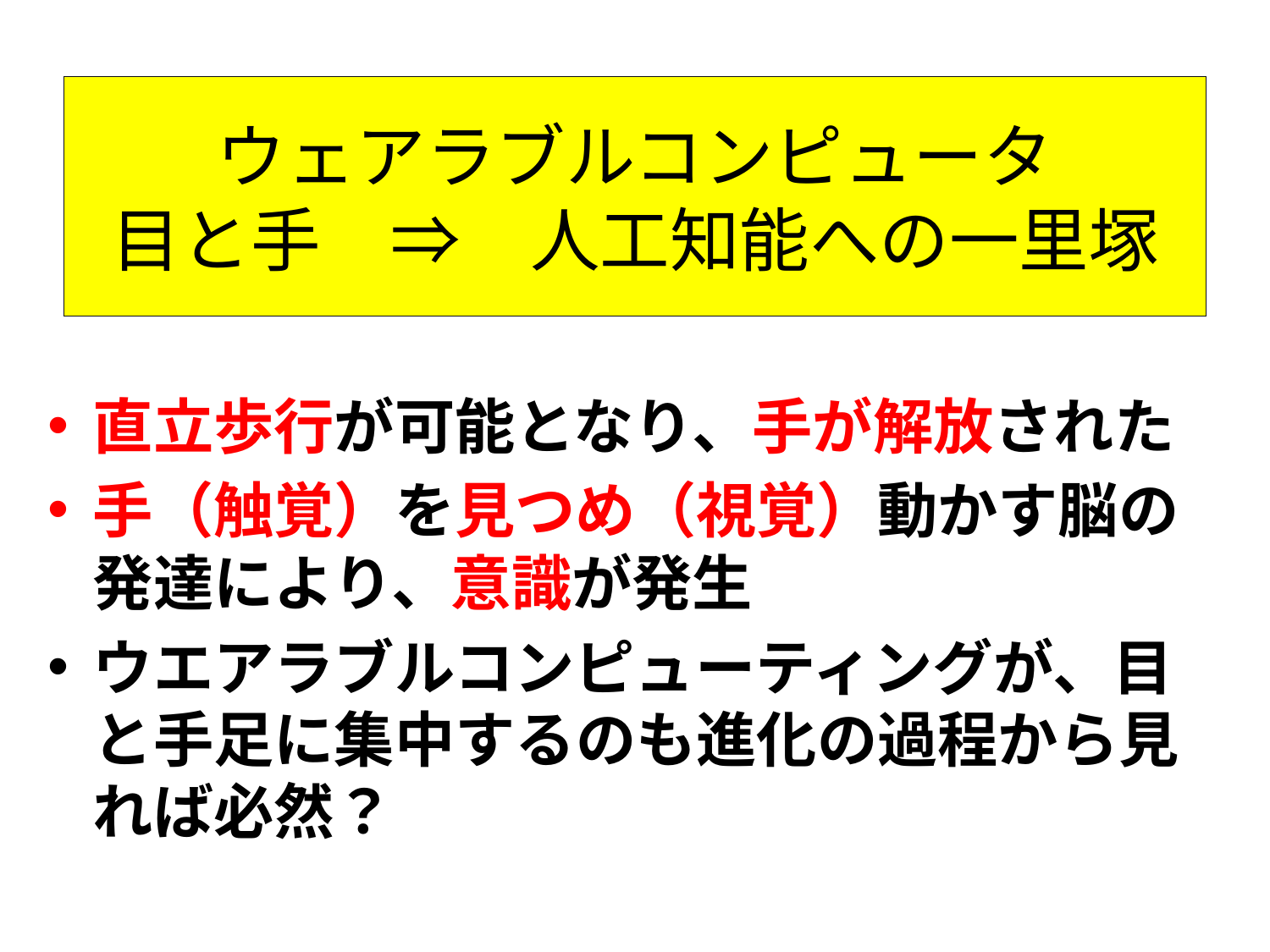

# ウェアラブルコンピュータ 目と手　⇒　人工知能への一里塚
直立歩行が可能となり、手が解放された
手（触覚）を見つめ（視覚）動かす脳の発達により、意識が発生
ウエアラブルコンピューティングが、目と手足に集中するのも進化の過程から見れば必然？